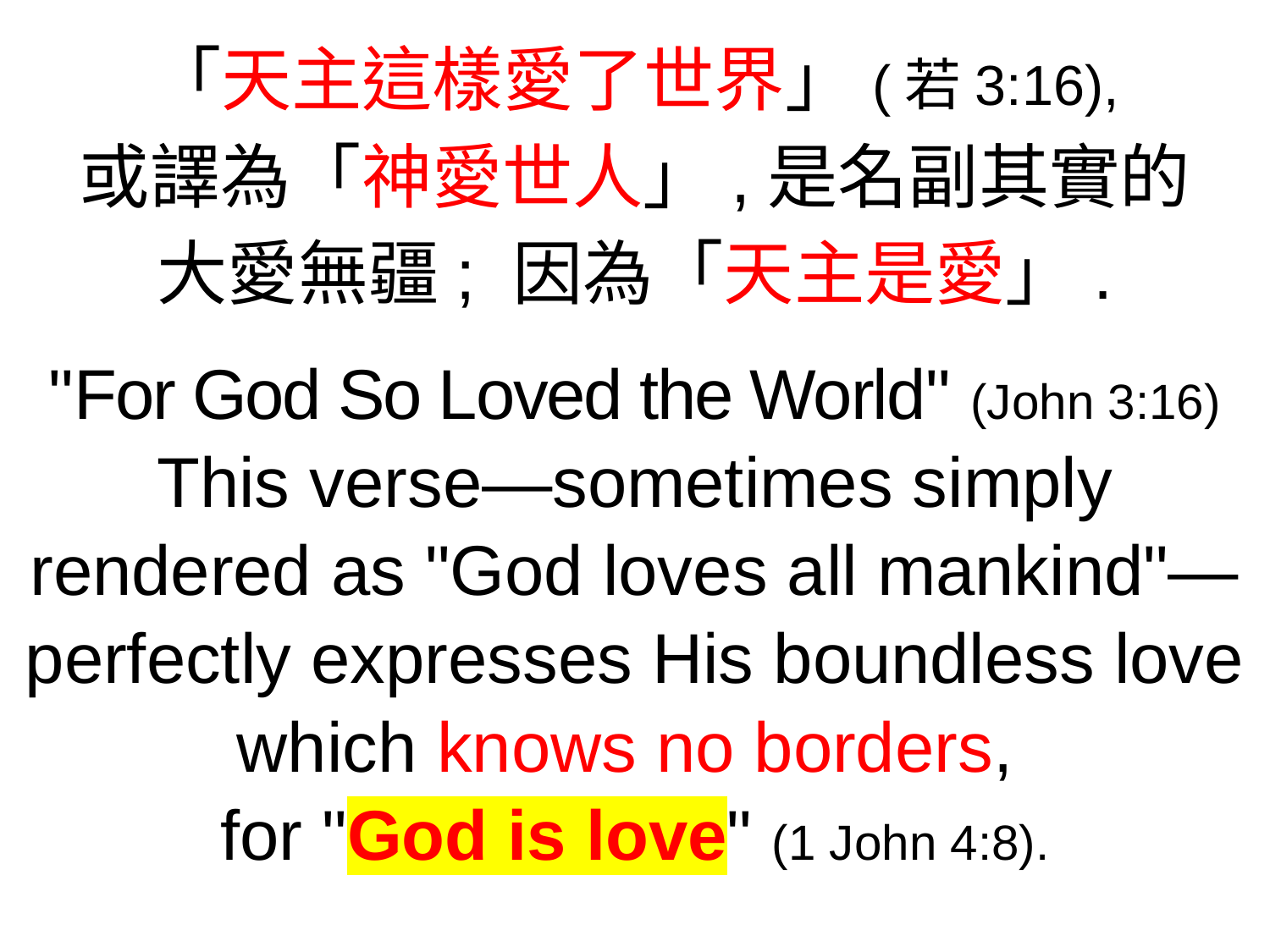

「天主這樣愛了世界」(若3:16),
或譯為「神愛世人」,是名副其實的
大愛無疆; 因為「天主是愛」.
"For God So Loved the World" (John 3:16)
This verse—sometimes simply rendered as "God loves all mankind"—perfectly expresses His boundless love which knows no borders,
for "God is love" (1 John 4:8).